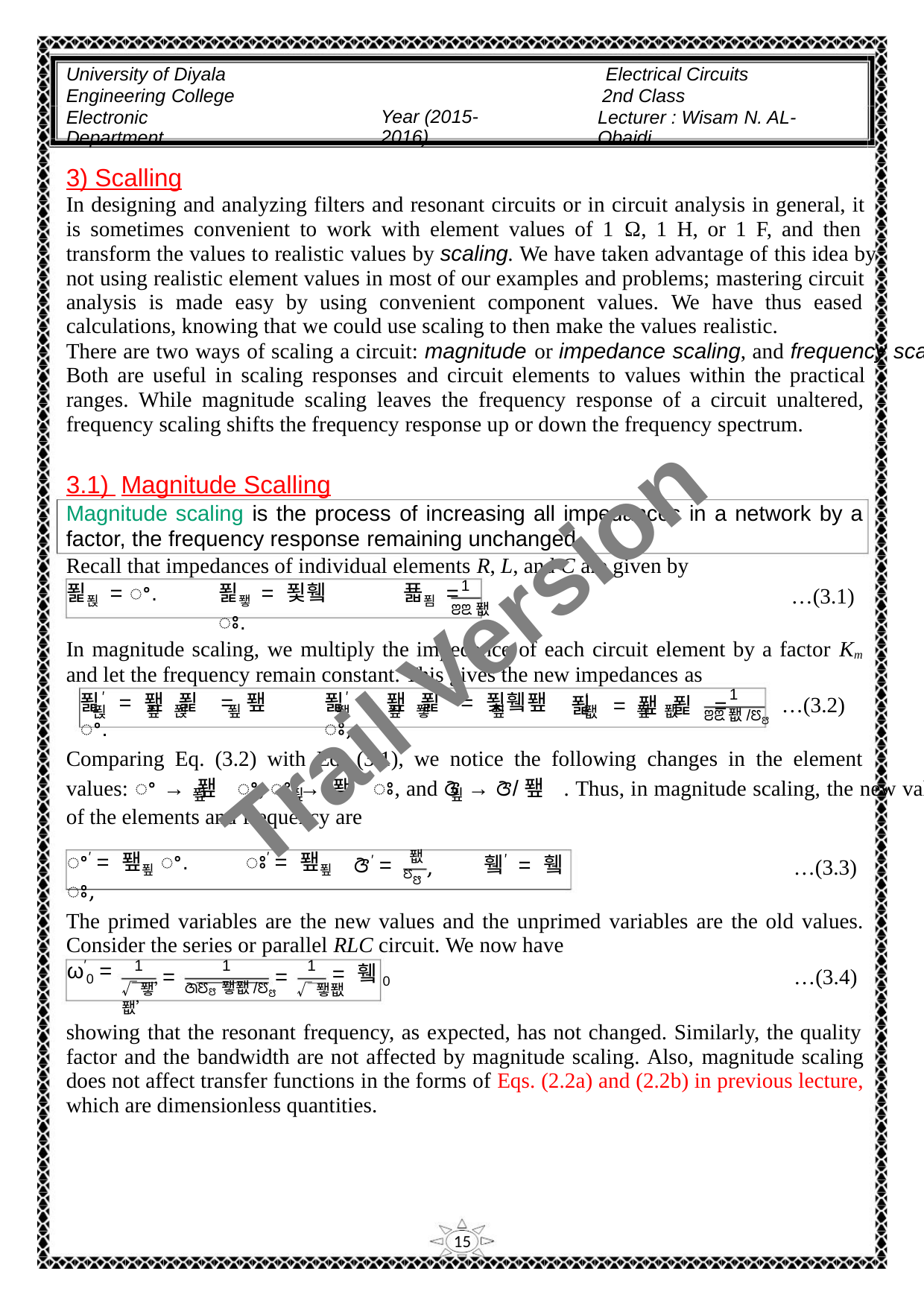

University of Diyala
Engineering College
Electronic Department
Electrical Circuits
2nd Class
Lecturer : Wisam N. AL-Obaidi
Year (2015-2016)
3) Scalling
In designing and analyzing filters and resonant circuits or in circuit analysis in general, it
is sometimes convenient to work with element values of 1 Ω, 1 H, or 1 F, and then
transform the values to realistic values by scaling. We have taken advantage of this idea by
not using realistic element values in most of our examples and problems; mastering circuit
analysis is made easy by using convenient component values. We have thus eased
calculations, knowing that we could use scaling to then make the values realistic.
There are two ways of scaling a circuit: magnitude or impedance scaling, and frequency scaling.
Both are useful in scaling responses and circuit elements to values within the practical
ranges. While magnitude scaling leaves the frequency response of a circuit unaltered,
frequency scaling shifts the frequency response up or down the frequency spectrum.
3.1) Magnitude Scalling
Magnitude scaling is the process of increasing all impedances in a network by a
factor, the frequency response remaining unchanged.
Recall that impedances of individual elements R, L, and C are given by
1
푍푅 = ꢀ.
푍퐿 = 푗휔ꢁ.
푧푐 =
…(3.1)
Trail Version
Trail Version
Trail Version
Trail Version
Trail Version
Trail Version
Trail Version
Trail Version
Trail Version
Trail Version
Trail Version
Trail Version
Trail Version
ꢂꢃ퐶
In magnitude scaling, we multiply the impedance of each circuit element by a factor Km
and let the frequency remain constant. This gives the new impedances as
1
′
푍′ = 퐾 푍 = 퐾 ꢀ.
푍′ = 퐾 푍 = 푗휔퐾 ꢁ,
푍 = 퐾 푍 =
…(3.2)
푚
푅
푚
푚
퐿
푚
푚 퐶
푅
퐿
퐶
ꢂꢃ퐶/ꢄꢅ
Comparing Eq. (3.2) with Eq. (3.1), we notice the following changes in the element
values: ꢀ → 퐾 ꢀ, ꢁ → 퐾 ꢁ, and ꢆ → ꢆ/퐾 . Thus, in magnitude scaling, the new values
푚
푚
푚
of the elements and frequency are
퐶
ꢀ′ = 퐾푚ꢀ. ꢁ′ = 퐾푚ꢁ,
ꢆ′ =
휔′ = 휔
,
…(3.3)
ꢄꢅ
The primed variables are the new values and the unprimed variables are the old values.
Consider the series or parallel RLC circuit. We now have
1
1
1
ω′0 =
=
=
= 휔0
…(3.4)
√퐿’퐶’
√퐿퐶
ꢇꢄꢅ퐿퐶/ꢄꢅ
showing that the resonant frequency, as expected, has not changed. Similarly, the quality
factor and the bandwidth are not affected by magnitude scaling. Also, magnitude scaling
does not affect transfer functions in the forms of Eqs. (2.2a) and (2.2b) in previous lecture,
which are dimensionless quantities.
15